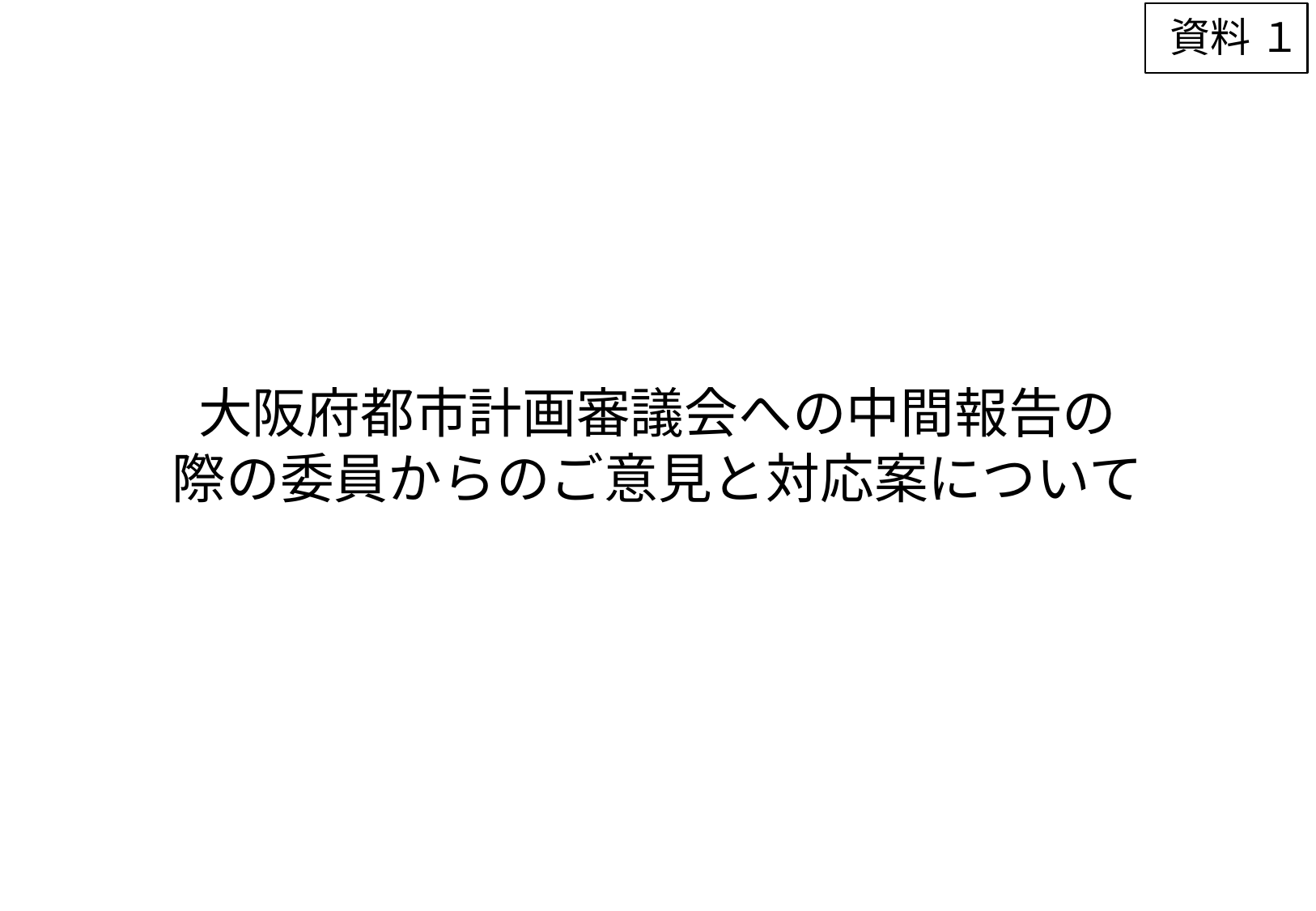

資料 １
# 大阪府都市計画審議会への中間報告の 際の委員からのご意見と対応案について